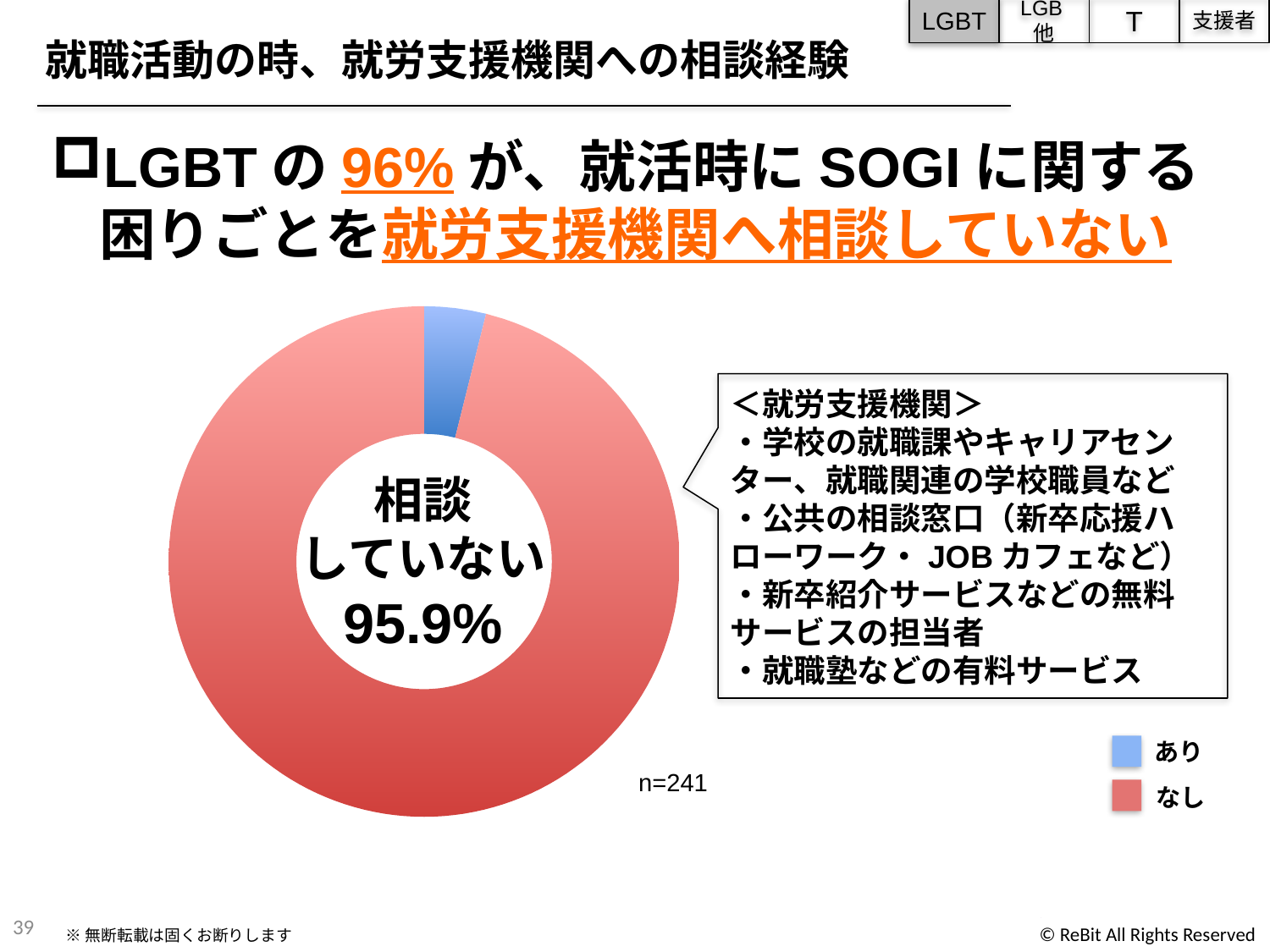

LGBT
LGB他
T
支援者

就職活動の時、就労支援機関への相談経験
LGBTの96%が、就活時にSOGIに関する困りごとを就労支援機関へ相談していない

### Chart

| Category |  |
|---|---|
| 有 | 0.039 |
| 無 | 0.961 |
＜就労支援機関＞
・学校の就職課やキャリアセンター、就職関連の学校職員など
・公共の相談窓口（新卒応援ハローワーク・JOBカフェなど）
・新卒紹介サービスなどの無料サービスの担当者
・就職塾などの有料サービス
相談
していない
95.9%
あり

n=241
なし

39